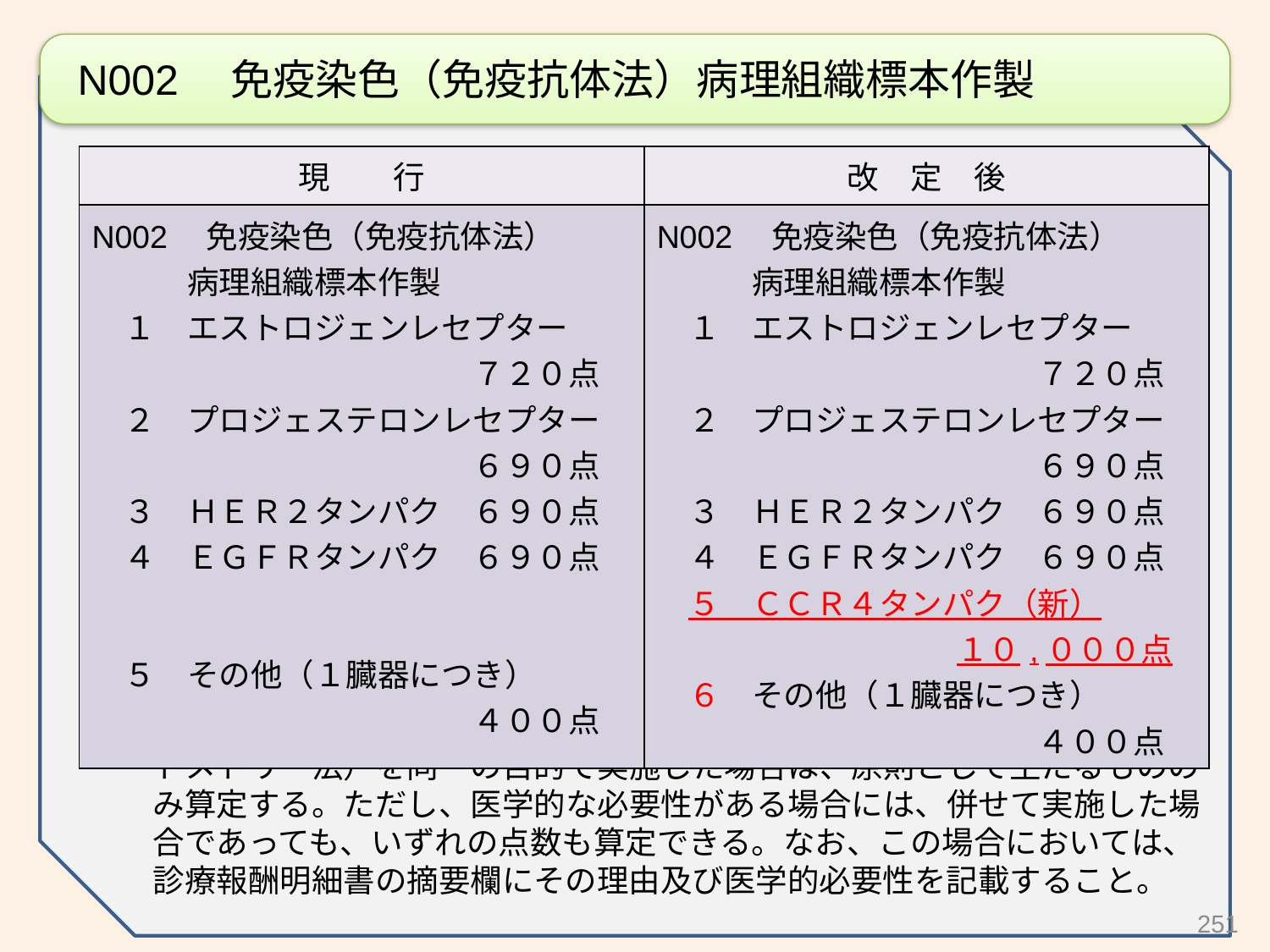

N002　免疫染色（免疫抗体法）病理組織標本作製

［留意事項］
◆　「５」ＣＣＲ４タンパク及びＤ006-10ＣＣＲ４タンパク（フローサイトメトリー法）を同一の目的で実施した場合は、原則として主たるもののみ算定する。ただし、医学的な必要性がある場合には、併せて実施した場合であっても、いずれの点数も算定できる。なお、この場合においては、診療報酬明細書の摘要欄にその理由及び医学的必要性を記載すること。

| 現　　行 | 改　定　後 |
| --- | --- |
| N002　免疫染色（免疫抗体法） 　　　病理組織標本作製 　１　エストロジェンレセプター 　　　　　　　　　　　　７２０点 　２　プロジェステロンレセプター 　　　　　　　　　　　　６９０点 　３　ＨＥＲ２タンパク　６９０点 　４　ＥＧＦＲタンパク　６９０点 　５　その他（１臓器につき） 　　　　　　　　　　　　４００点 | N002　免疫染色（免疫抗体法） 　　　病理組織標本作製 　１　エストロジェンレセプター 　　　　　　　　　　　　７２０点 　２　プロジェステロンレセプター 　　　　　　　　　　　　６９０点 　３　ＨＥＲ２タンパク　６９０点 　４　ＥＧＦＲタンパク　６９０点 　５　ＣＣＲ４タンパク（新） 　　　　　　　　　 １０,０００点 　６　その他（１臓器につき） 　　　　　　　　　　　　４００点 |
251